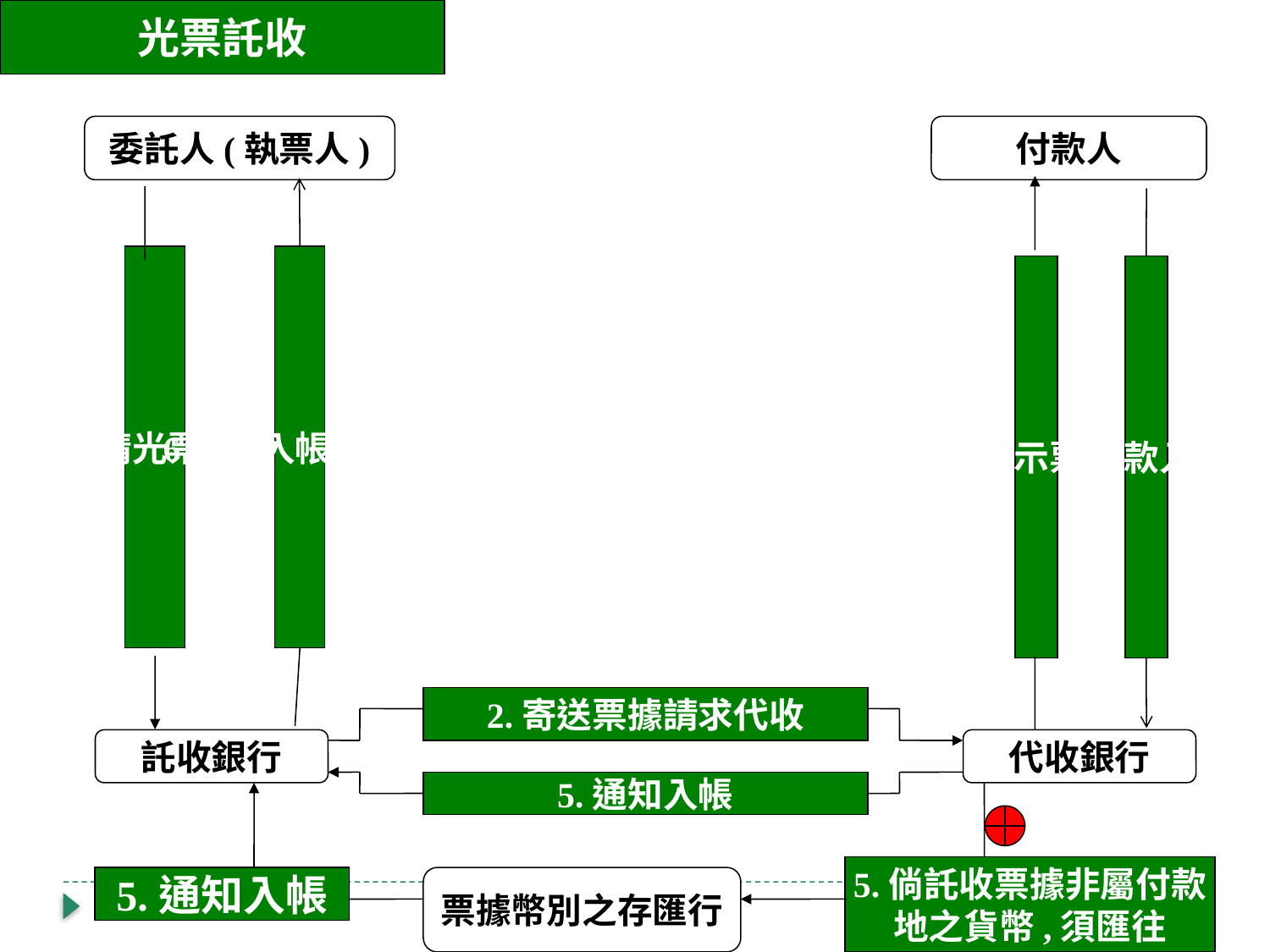

光票託收
委託人(執票人)
付款人

1申請光票託收
6確定入帳後撥款
3提示票據
4付款入帳

2.寄送票據請求代收

託收銀行
代收銀行

5.通知入帳

5.倘託收票據非屬付款
地之貨幣,須匯往
5.通知入帳
票據幣別之存匯行
200